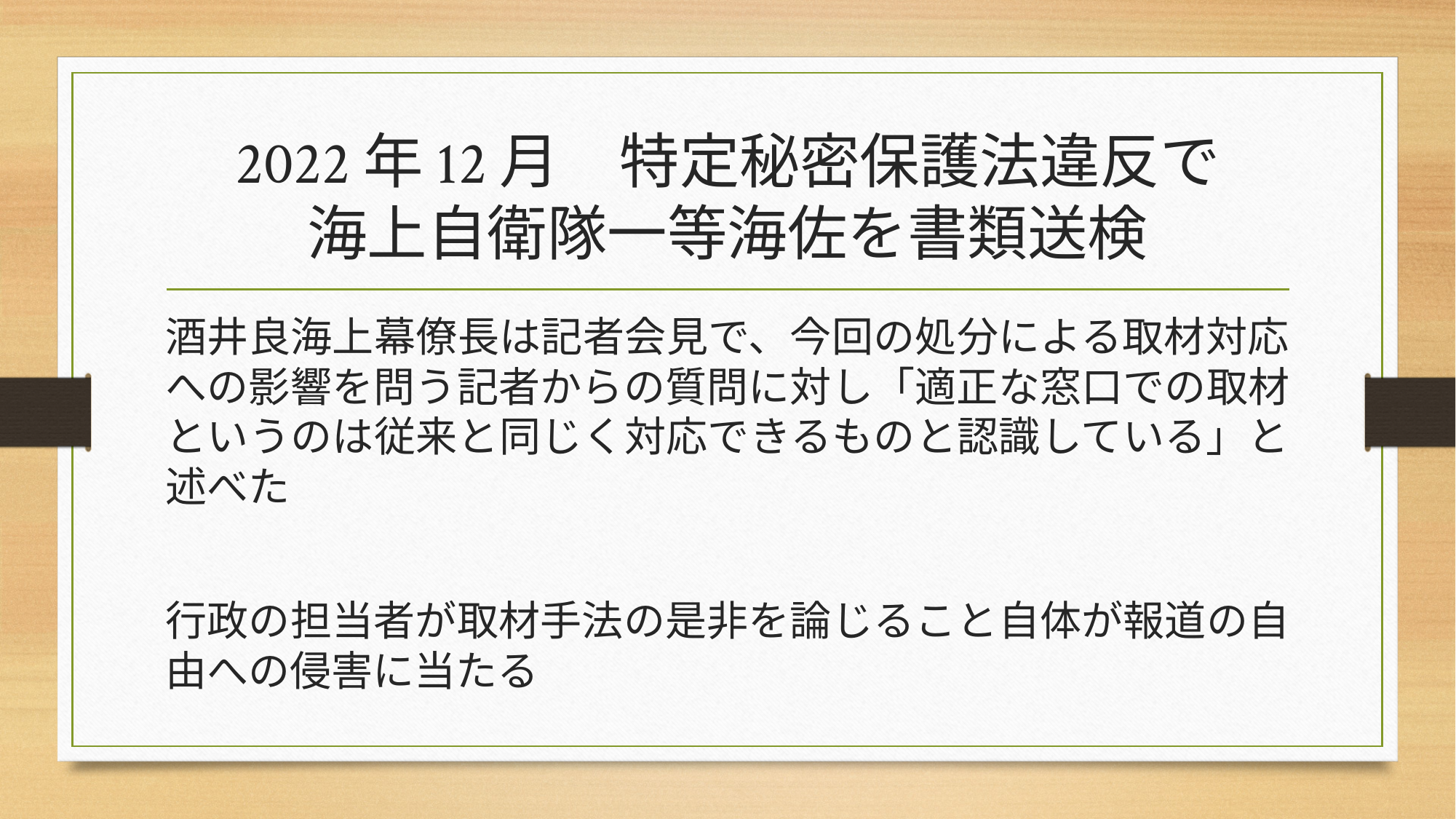

# 2022年12月　特定秘密保護法違反で 海上自衛隊一等海佐を書類送検
酒井良海上幕僚長は記者会見で、今回の処分による取材対応への影響を問う記者からの質問に対し「適正な窓口での取材というのは従来と同じく対応できるものと認識している」と述べた

行政の担当者が取材手法の是非を論じること自体が報道の自由への侵害に当たる